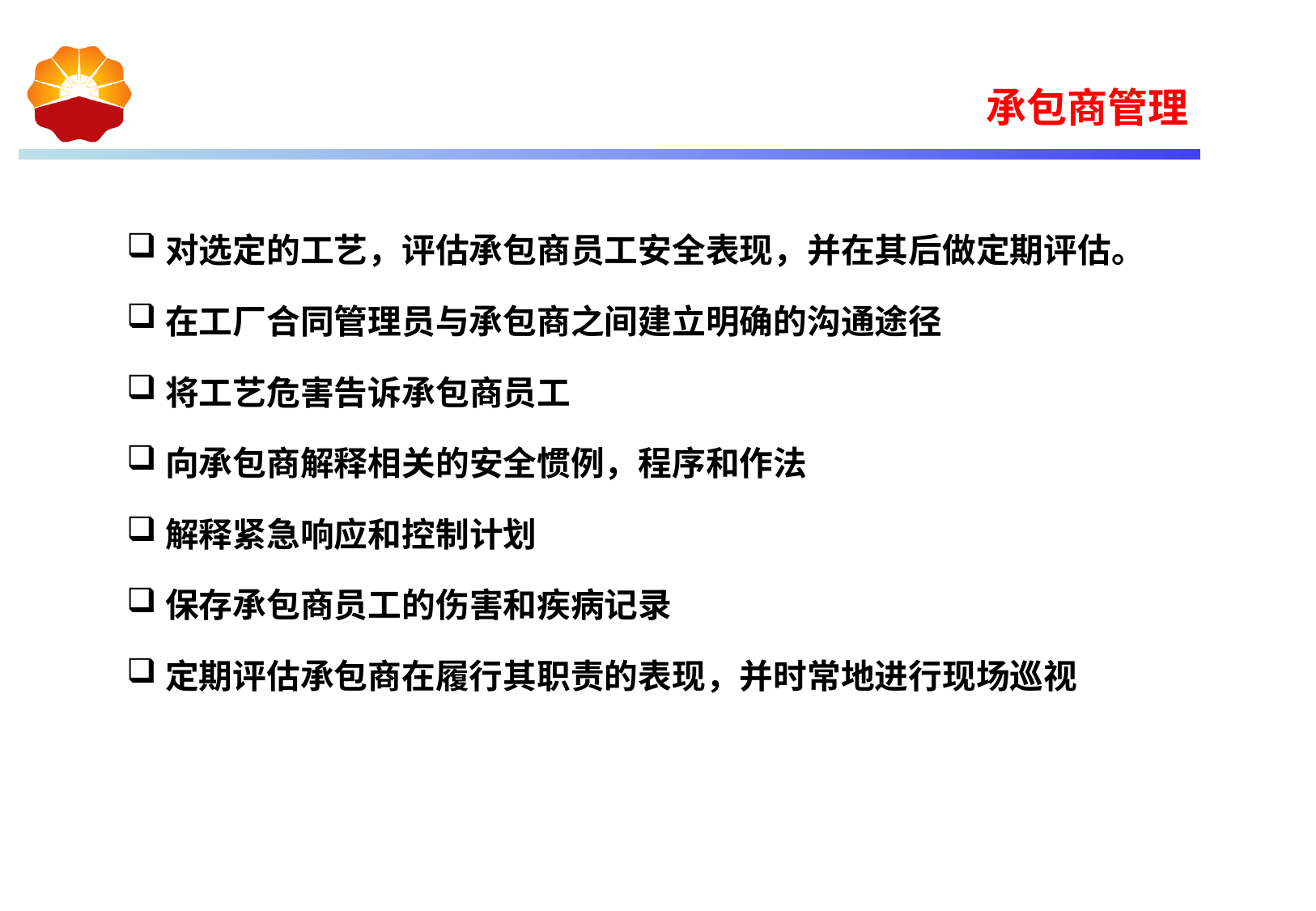

承包商管理
对选定的工艺，评估承包商员工安全表现，并在其后做定期评估。
在工厂合同管理员与承包商之间建立明确的沟通途径
将工艺危害告诉承包商员工
向承包商解释相关的安全惯例，程序和作法
解释紧急响应和控制计划
保存承包商员工的伤害和疾病记录
定期评估承包商在履行其职责的表现，并时常地进行现场巡视